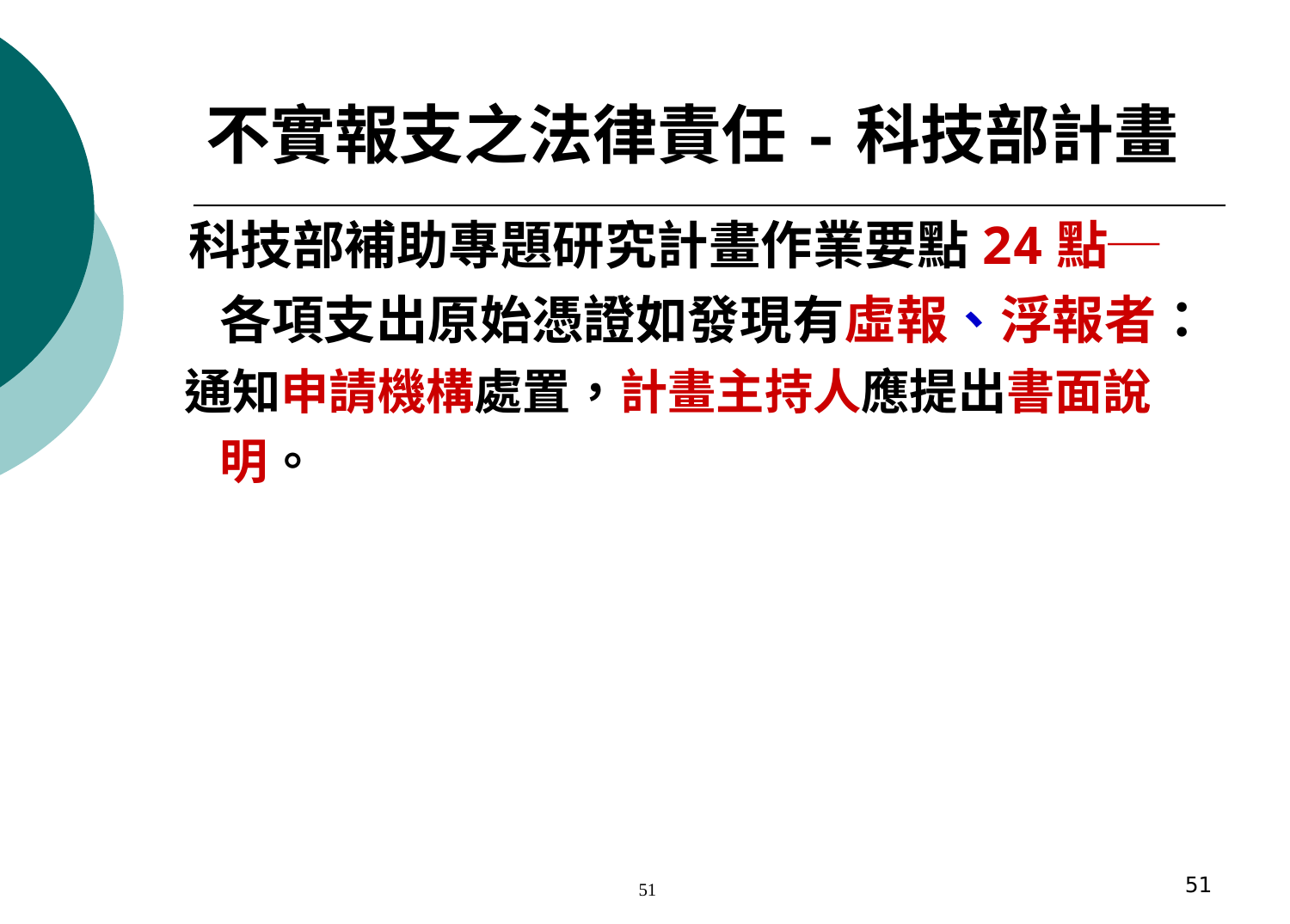

不實報支之法律責任-科技部計畫
    科技部補助專題研究計畫作業要點24點─ 各項支出原始憑證如發現有虛報、浮報者：
    通知申請機構處置，計畫主持人應提出書面說明。

51
51